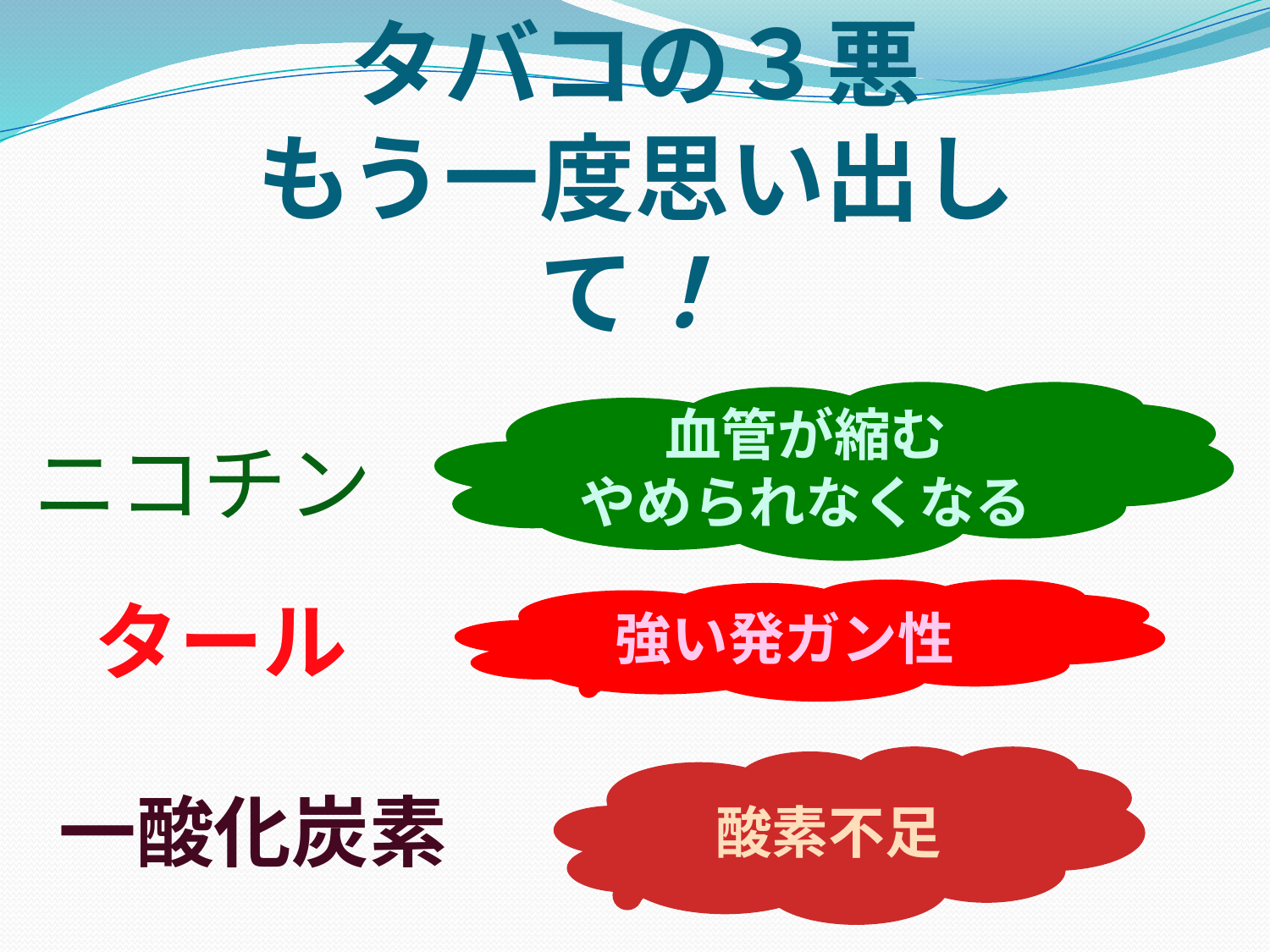

タバコの３悪
もう一度思い出して！
血管が縮む
やめられなくなる
ニコチン
強い発ガン性
タール
酸素不足
一酸化炭素